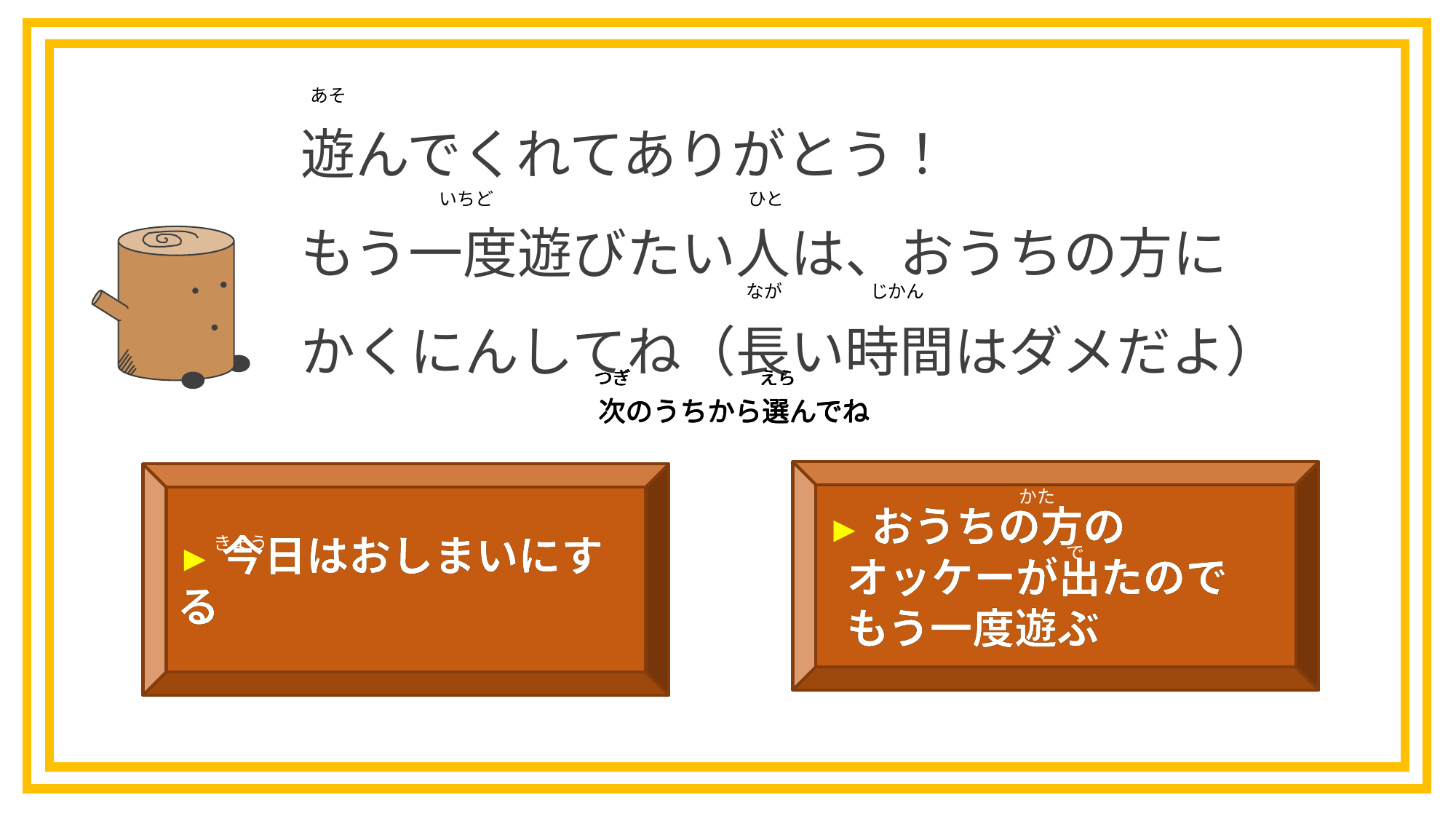

あそ
遊んでくれてありがとう！
もう一度遊びたい人は、おうちの方に
かくにんしてね（長い時間はダメだよ）
ひと
いちど

なが
じかん
つぎ
えら
次のうちから選んでね
つぎ
えら
次のうちから選んでね
つぎ
えら
次のうちから選んでね
つぎ
えら
次のうちから選んでね
►おうちの方の
 オッケーが出たので
 もう一度遊ぶ
►今日はおしまいにする
かた
きょう
で